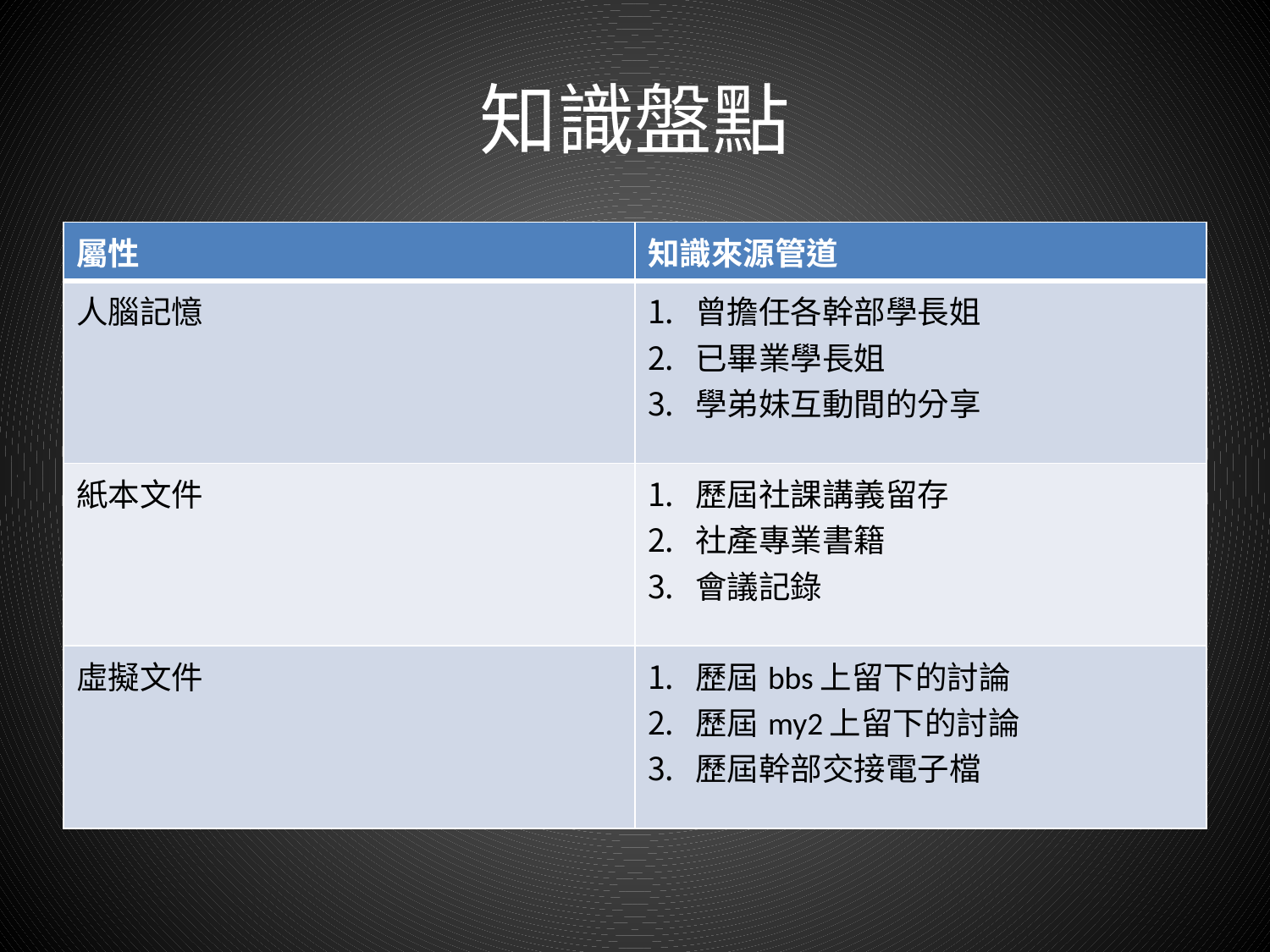

# 知識盤點
| 屬性 | 知識來源管道 |
| --- | --- |
| 人腦記憶 | 曾擔任各幹部學長姐 已畢業學長姐 學弟妹互動間的分享 |
| 紙本文件 | 歷屆社課講義留存 社產專業書籍 會議記錄 |
| 虛擬文件 | 歷屆bbs上留下的討論 歷屆my2上留下的討論 歷屆幹部交接電子檔 |